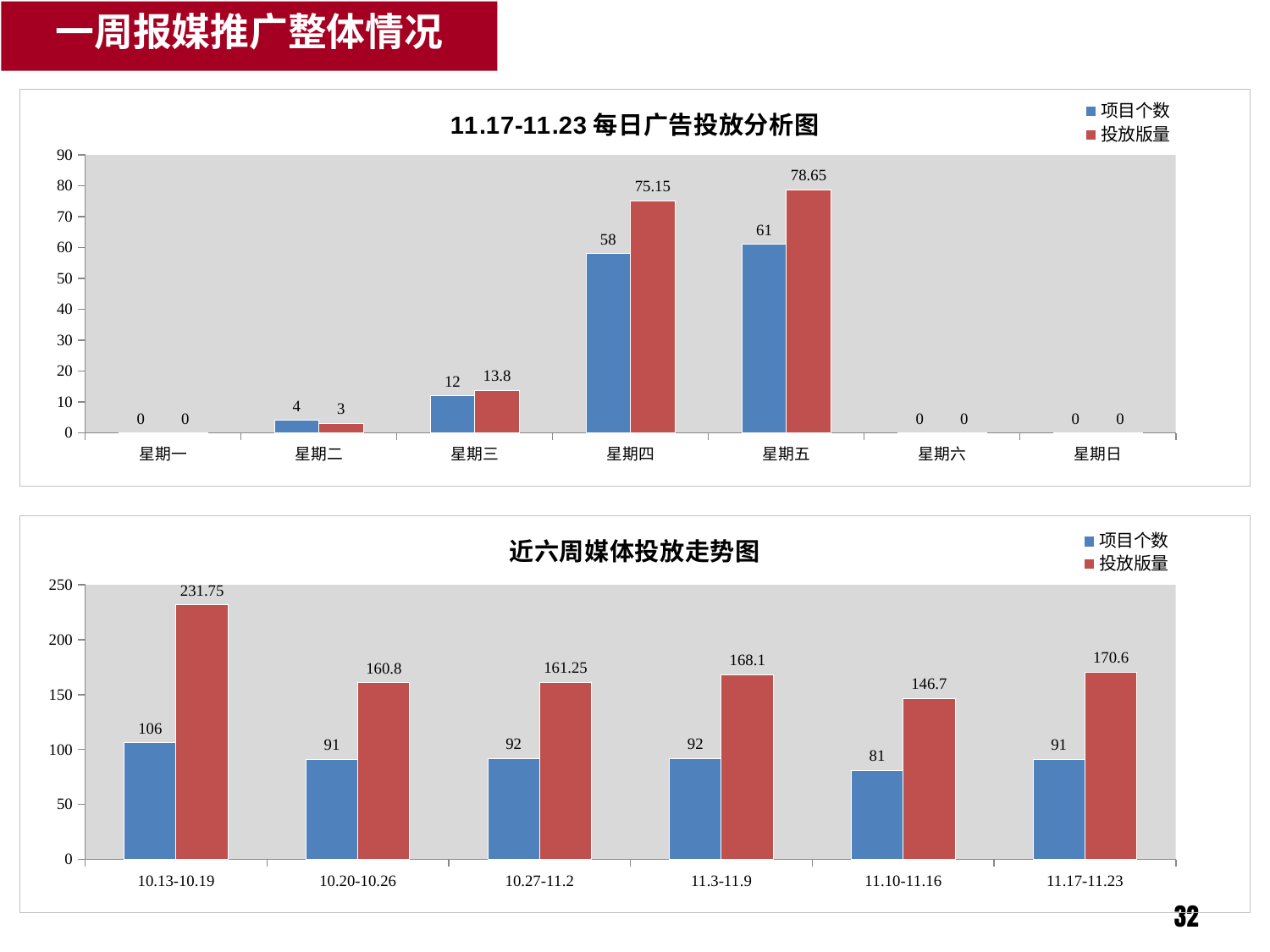

一周报媒推广整体情况

### Chart

| Category | 项目个数 | 投放版量 |
|---|---|---|
| 星期一 | 0.0 | 0.0 |
| 星期二 | 4.0 | 3.0 |
| 星期三 | 12.0 | 13.8 |
| 星期四 | 58.0 | 75.14999999999996 |
| 星期五 | 61.0 | 78.64999999999999 |
| 星期六 | 0.0 | 0.0 |
| 星期日 | 0.0 | 0.0 |

### Chart

| Category | 项目个数 | 投放版量 |
|---|---|---|
| 10.13-10.19 | 106.0 | 231.75 |
| 10.20-10.26 | 91.0 | 160.79999999999998 |
| 10.27-11.2 | 92.0 | 161.25 |
| 11.3-11.9 | 92.0 | 168.09999999999997 |
| 11.10-11.16 | 81.0 | 146.7 |
| 11.17-11.23 | 91.0 | 170.59999999999997 |
32